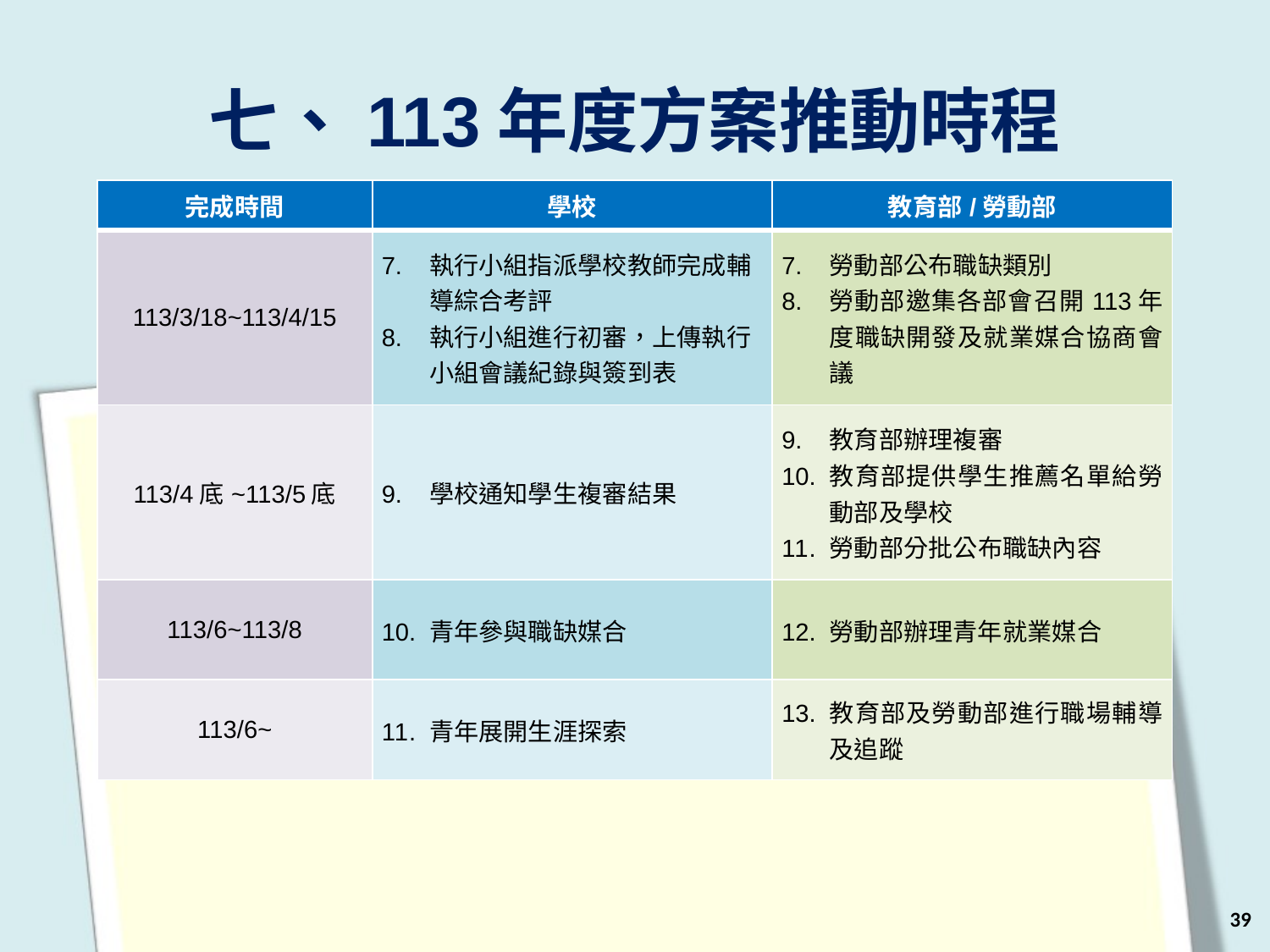

七、113年度方案推動時程
| 完成時間 | 學校 | 教育部/勞動部 |
| --- | --- | --- |
| 113/3/18~113/4/15 | 執行小組指派學校教師完成輔導綜合考評 執行小組進行初審，上傳執行小組會議紀錄與簽到表 | 勞動部公布職缺類別 勞動部邀集各部會召開113年度職缺開發及就業媒合協商會議 |
| 113/4底~113/5底 | 學校通知學生複審結果 | 教育部辦理複審 教育部提供學生推薦名單給勞動部及學校 勞動部分批公布職缺內容 |
| 113/6~113/8 | 青年參與職缺媒合 | 勞動部辦理青年就業媒合 |
| 113/6~ | 青年展開生涯探索 | 教育部及勞動部進行職場輔導及追蹤 |
39